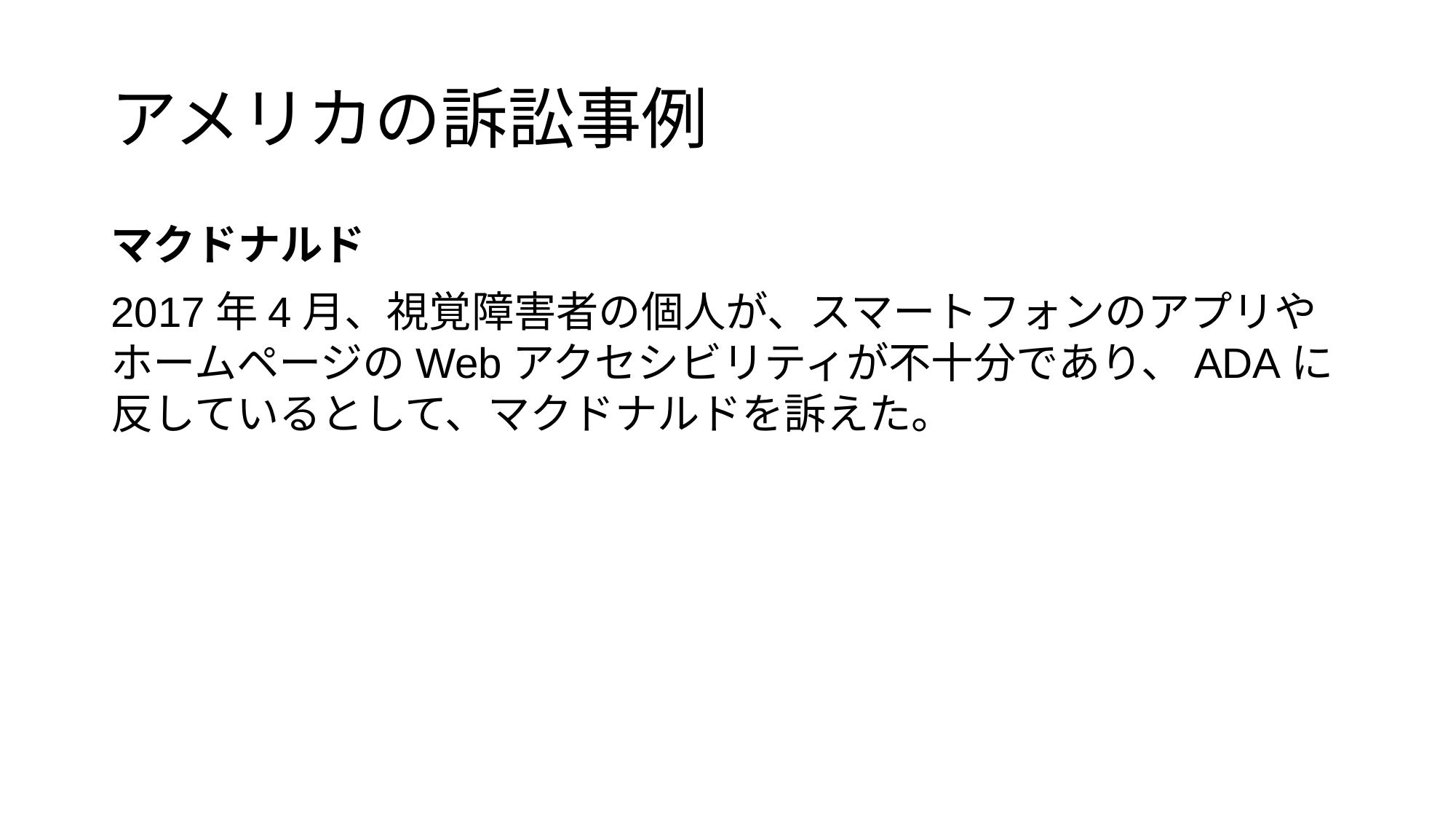

# アメリカの訴訟事例
マクドナルド
2017年4月、視覚障害者の個人が、スマートフォンのアプリやホームページのWebアクセシビリティが不十分であり、ADAに反しているとして、マクドナルドを訴えた。